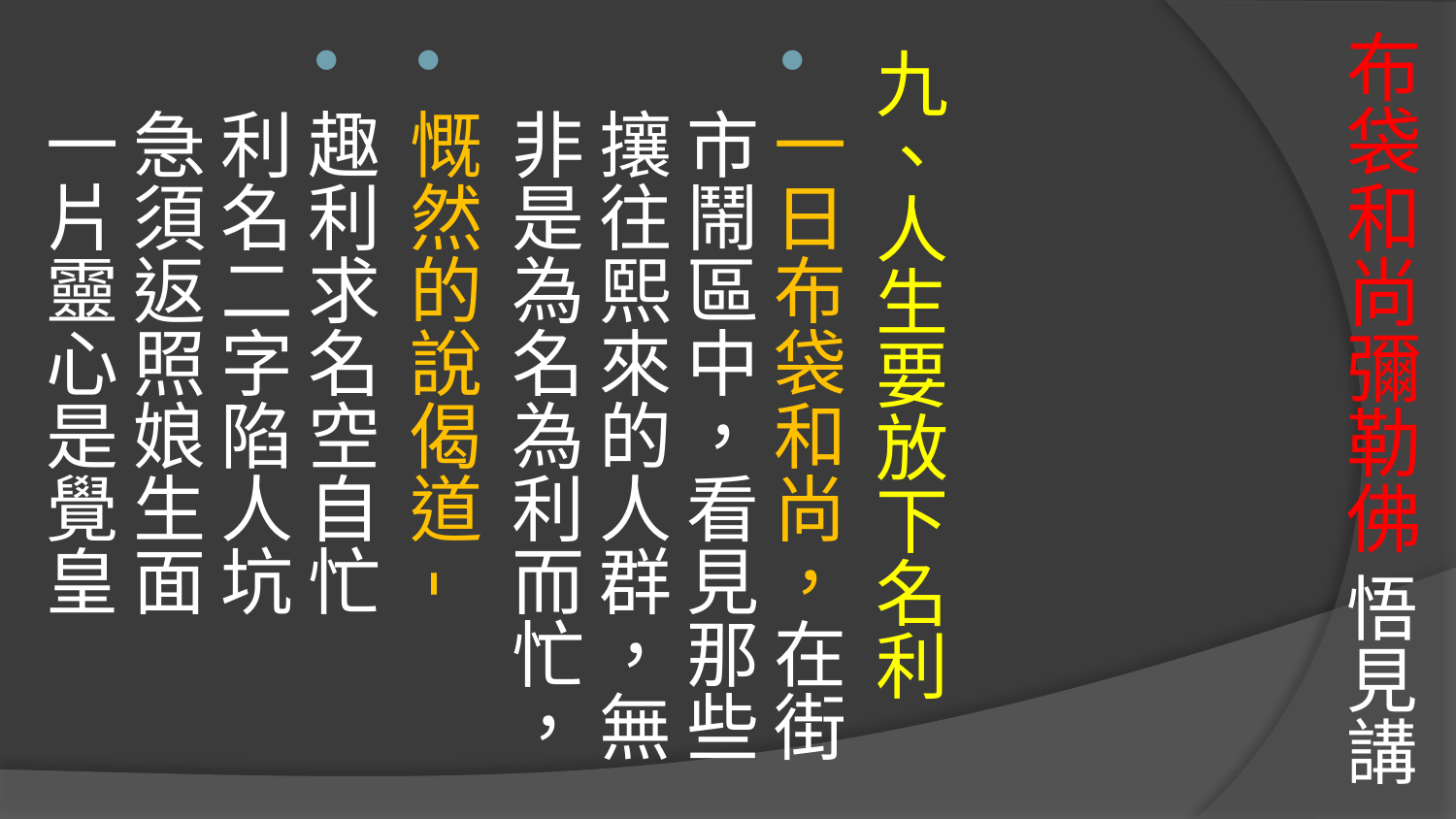

# 布袋和尚彌勒佛 悟見講
九、人生要放下名利
一日布袋和尚，在街市鬧區中，看見那些攘往熙來的人群，無非是為名為利而忙，
慨然的說偈道-
趣利求名空自忙
利名二字陷人坑
急須返照娘生面
一片靈心是覺皇